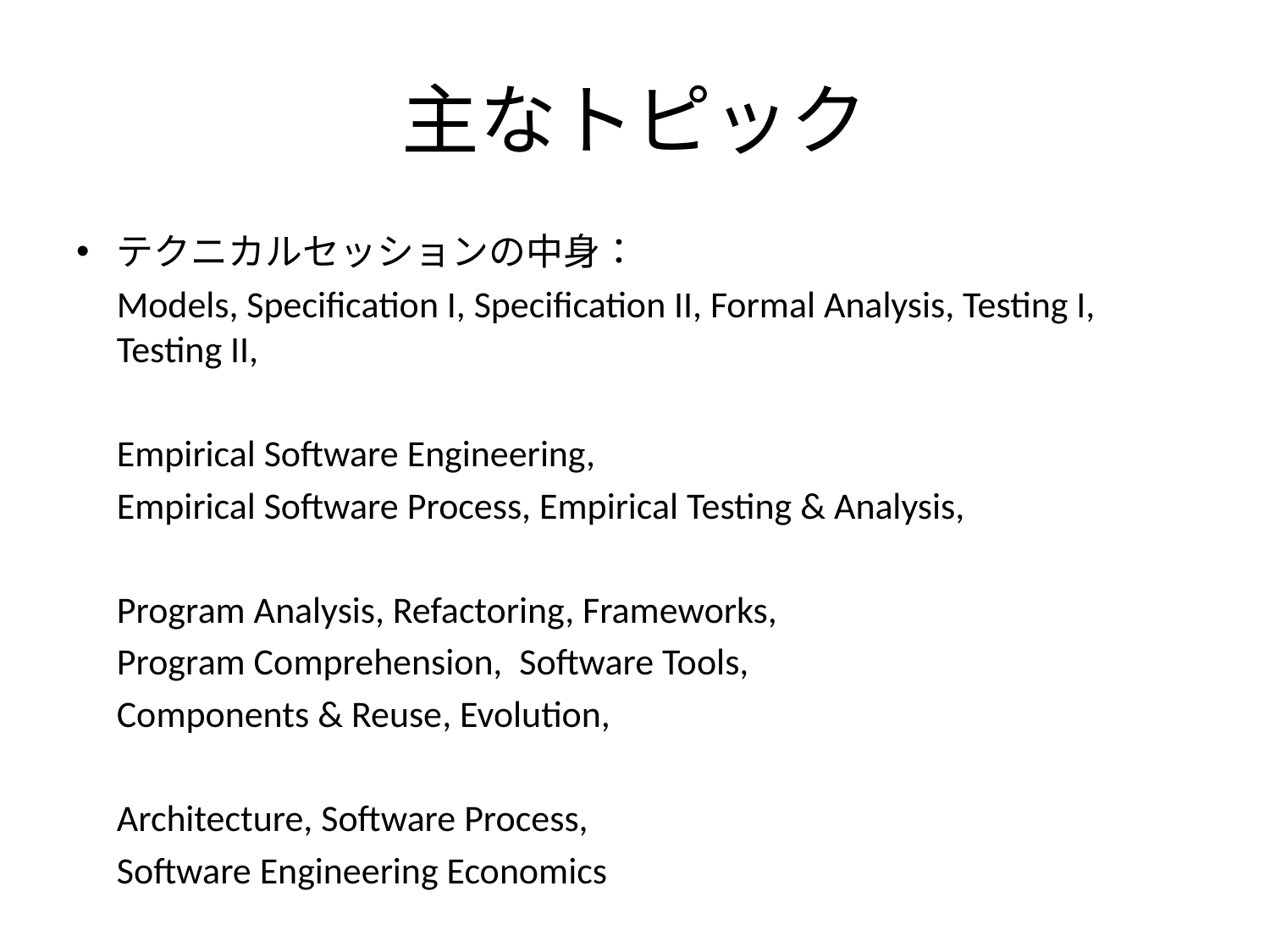

# 主なトピック
テクニカルセッションの中身：
	Models, Specification I, Specification II, Formal Analysis, Testing I, Testing II,

	Empirical Software Engineering,
	Empirical Software Process, Empirical Testing & Analysis,

	Program Analysis, Refactoring, Frameworks,
	Program Comprehension,  Software Tools,
	Components & Reuse, Evolution,

	Architecture, Software Process,
	Software Engineering Economics